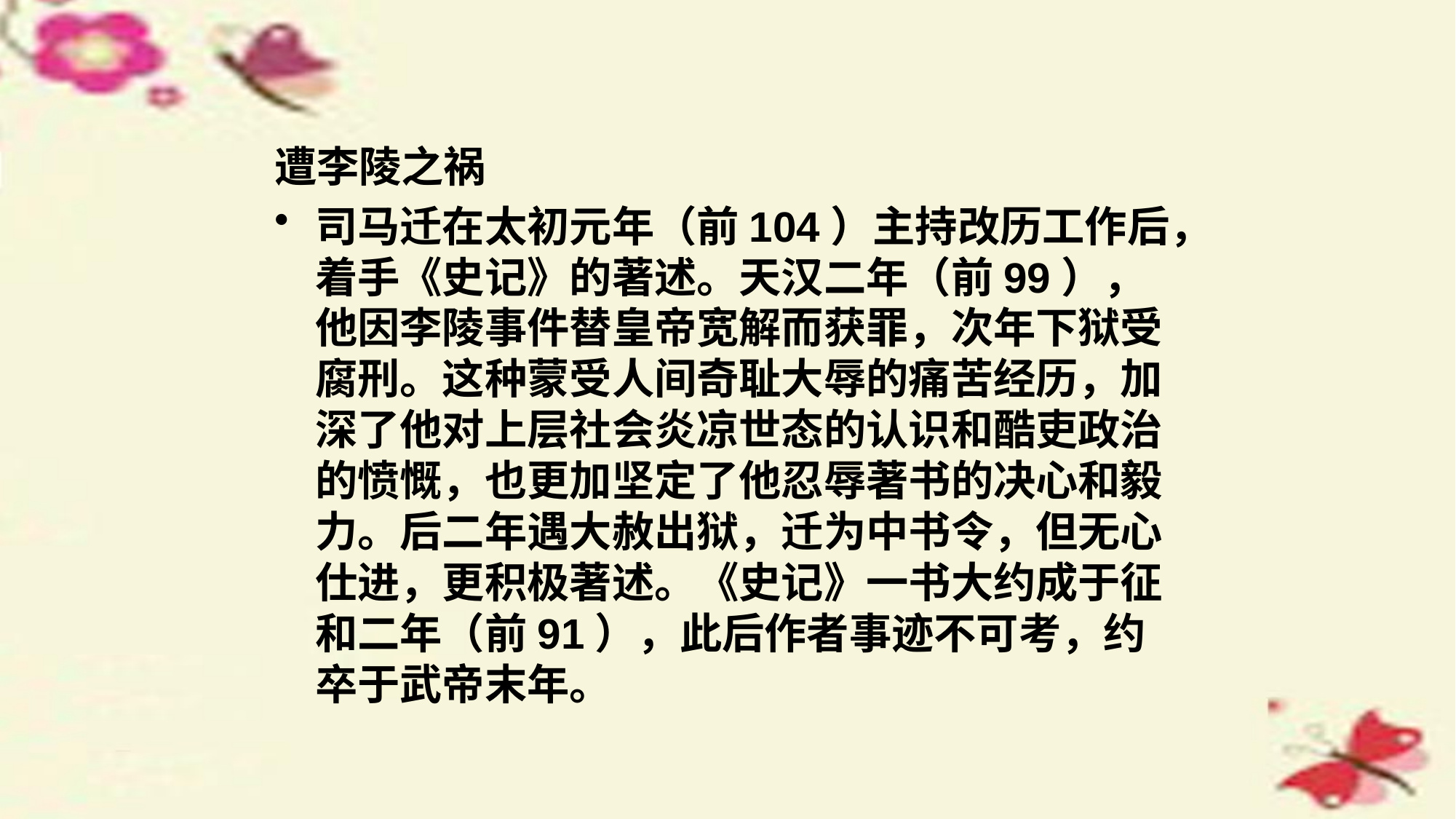

遭李陵之祸
司马迁在太初元年（前104）主持改历工作后，着手《史记》的著述。天汉二年（前99），他因李陵事件替皇帝宽解而获罪，次年下狱受腐刑。这种蒙受人间奇耻大辱的痛苦经历，加深了他对上层社会炎凉世态的认识和酷吏政治的愤慨，也更加坚定了他忍辱著书的决心和毅力。后二年遇大赦出狱，迁为中书令，但无心仕进，更积极著述。《史记》一书大约成于征和二年（前91），此后作者事迹不可考，约卒于武帝末年。